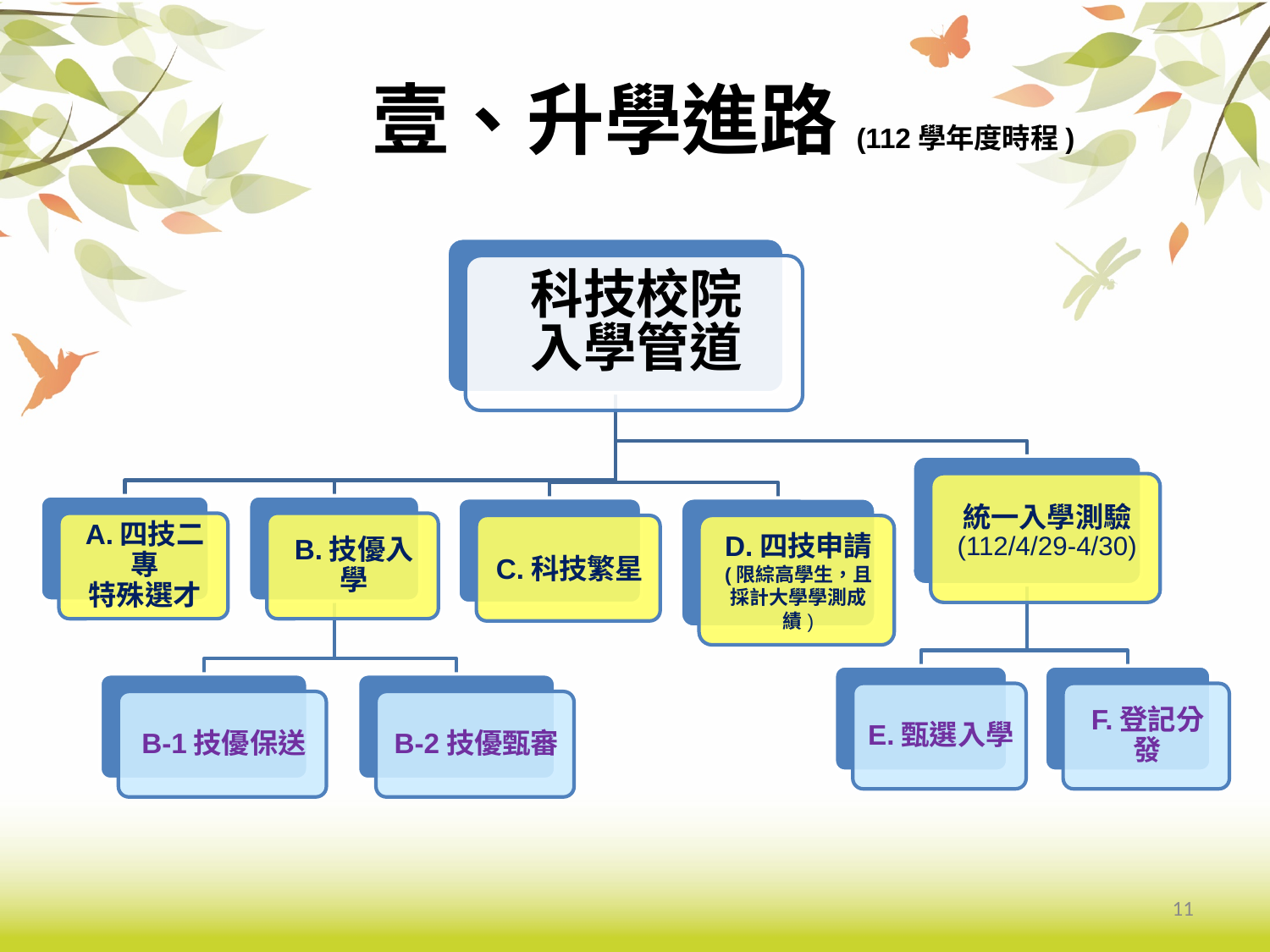

# 壹、升學進路(112學年度時程)
科技校院
入學管道
A.四技二專
特殊選才
B.技優入學
B-1技優保送
B-2技優甄審
D.四技申請
(限綜高學生，且採計大學學測成績)
C.科技繁星
統一入學測驗
(112/4/29-4/30)
E.甄選入學
F.登記分發
11